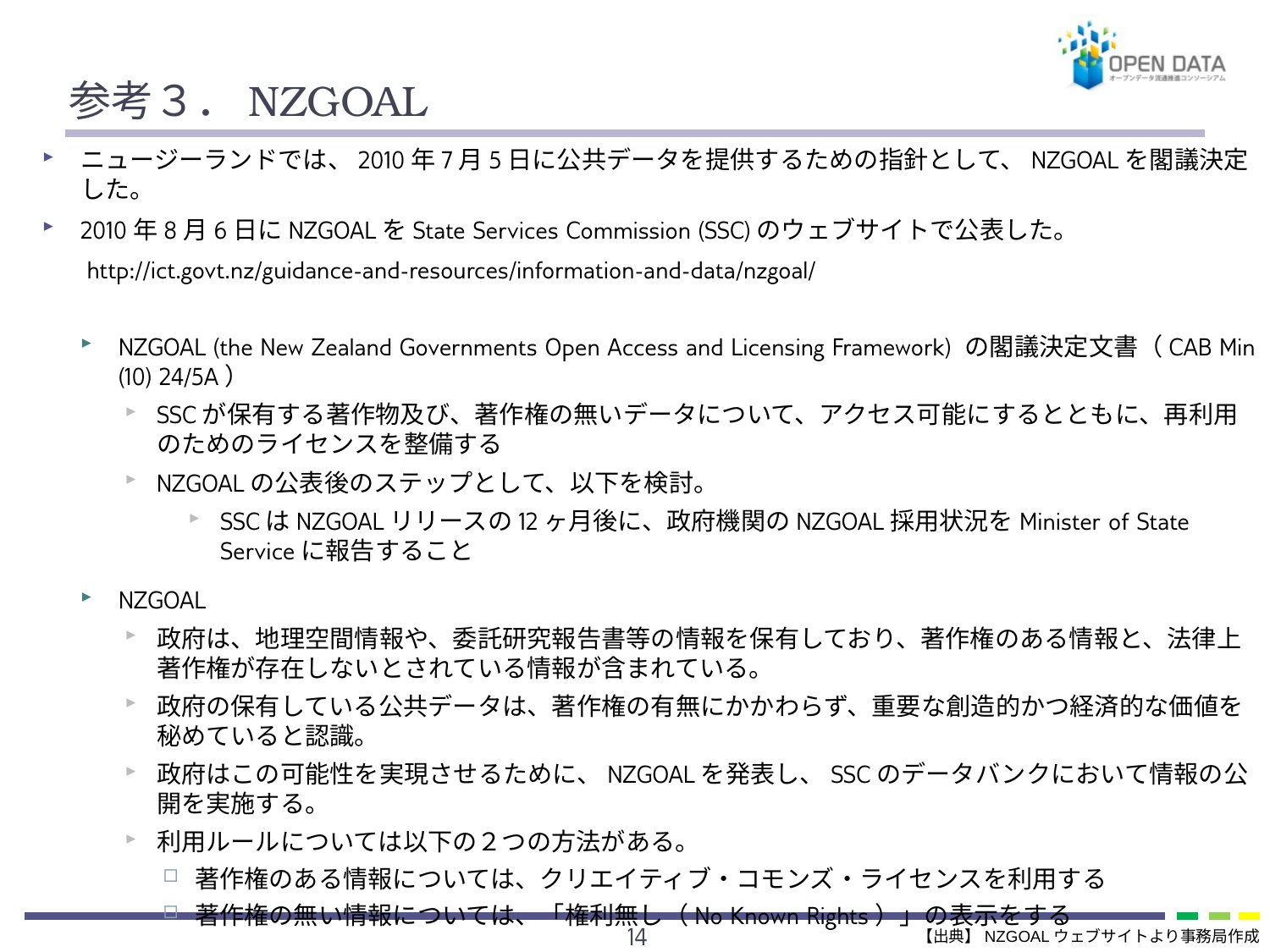

# 参考３．NZGOAL
ニュージーランドでは、2010年7月5日に公共データを提供するための指針として、NZGOALを閣議決定した。
2010年8月6日にNZGOALをState Services Commission (SSC)のウェブサイトで公表した。
      http://ict.govt.nz/guidance-and-resources/information-and-data/nzgoal/

NZGOAL (the New Zealand Governments Open Access and Licensing Framework) の閣議決定文書（CAB Min (10) 24/5A）
SSCが保有する著作物及び、著作権の無いデータについて、アクセス可能にするとともに、再利用のためのライセンスを整備する
NZGOALの公表後のステップとして、以下を検討。
SSCはNZGOALリリースの12ヶ月後に、政府機関のNZGOAL採用状況をMinister of State Serviceに報告すること

NZGOAL
政府は、地理空間情報や、委託研究報告書等の情報を保有しており、著作権のある情報と、法律上著作権が存在しないとされている情報が含まれている。
政府の保有している公共データは、著作権の有無にかかわらず、重要な創造的かつ経済的な価値を秘めていると認識。
政府はこの可能性を実現させるために、NZGOALを発表し、SSCのデータバンクにおいて情報の公開を実施する。
利用ルールについては以下の２つの方法がある。
著作権のある情報については、クリエイティブ・コモンズ・ライセンスを利用する
著作権の無い情報については、「権利無し（No Known Rights）」の表示をする

14
【出典】NZGOALウェブサイトより事務局作成